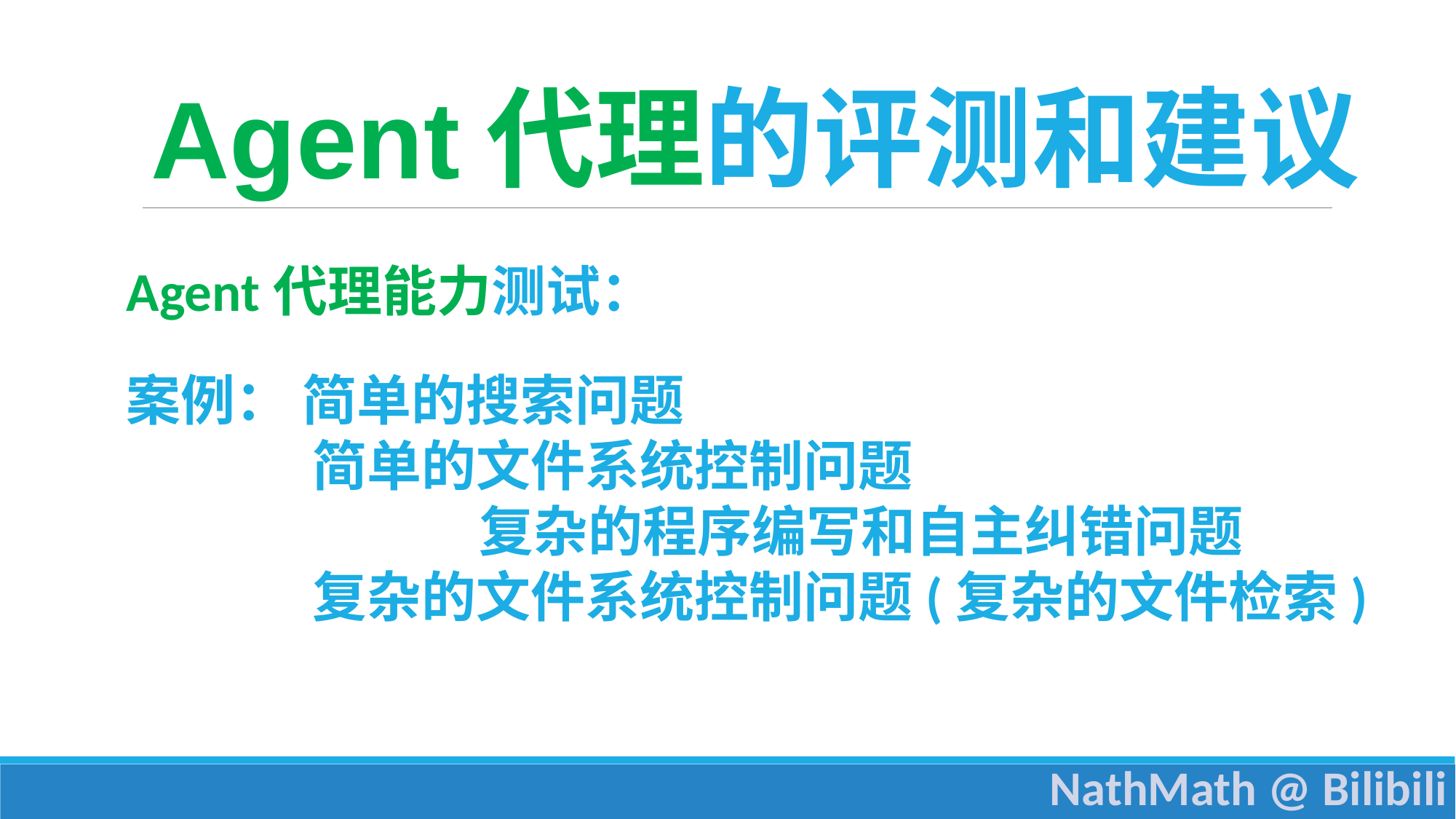

Agent代理的评测和建议
Agent代理能力测试：

案例： 简单的搜索问题
              简单的文件系统控制问题
			 复杂的程序编写和自主纠错问题
              复杂的文件系统控制问题(复杂的文件检索)
NathMath @ Bilibili